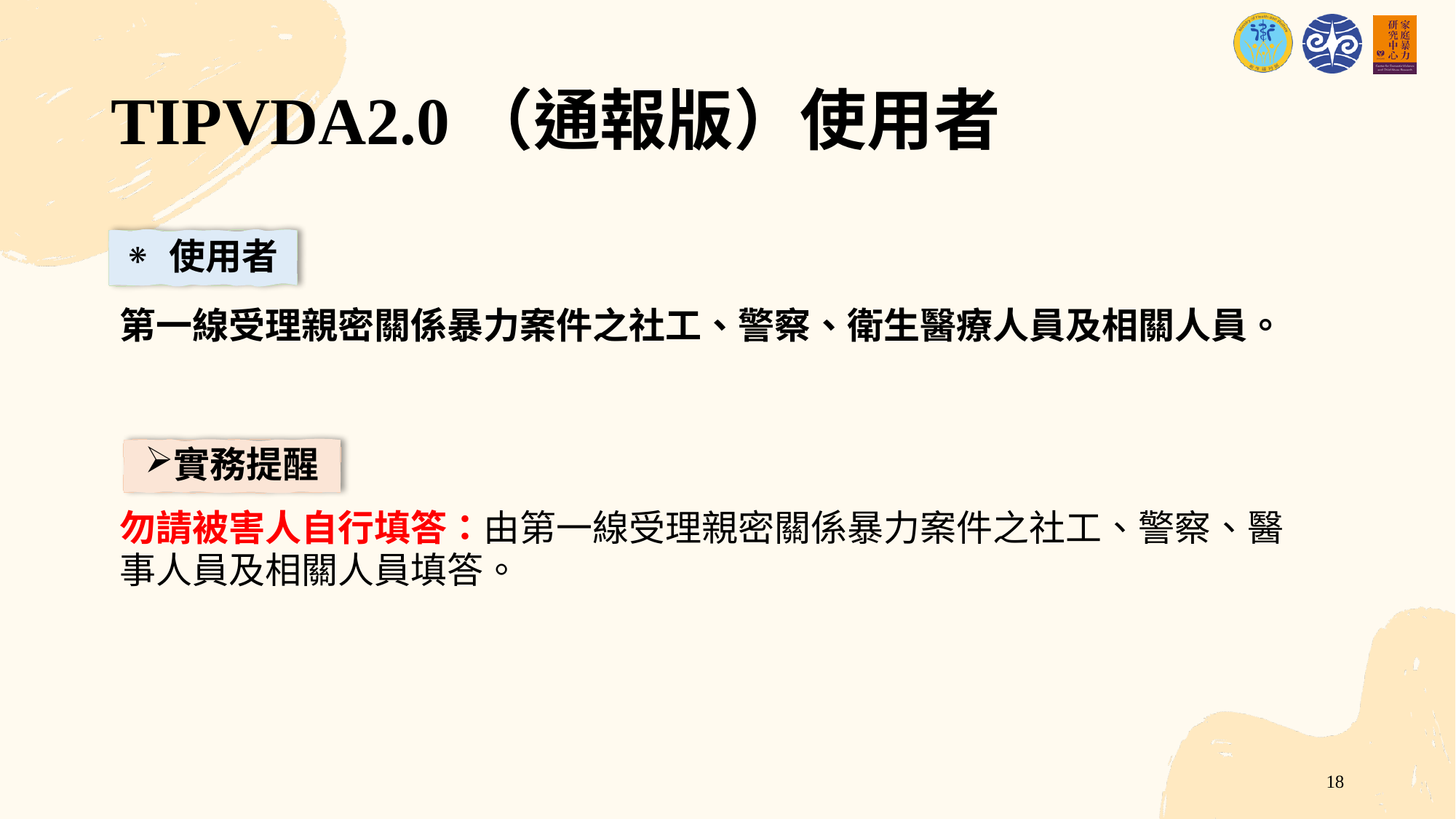

# TIPVDA2.0（通報版）使用者
使用者
第一線受理親密關係暴力案件之社工、警察、衛生醫療人員及相關人員。
實務提醒
勿請被害人自行填答：由第一線受理親密關係暴力案件之社工、警察、醫事人員及相關人員填答。

18